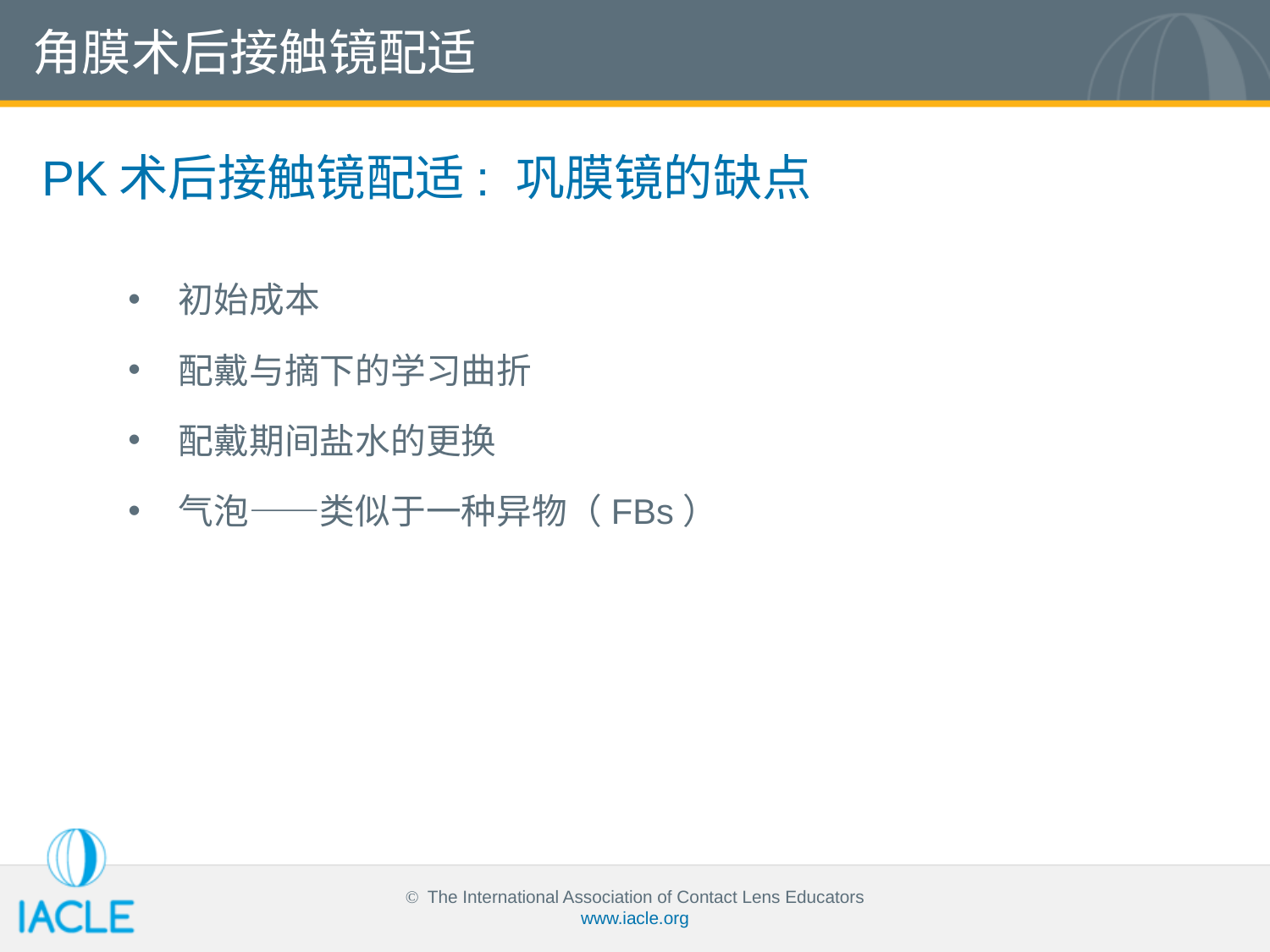

角膜术后接触镜配适
PK术后接触镜配适: 巩膜镜的缺点
初始成本
配戴与摘下的学习曲折
配戴期间盐水的更换
气泡——类似于一种异物（FBs）